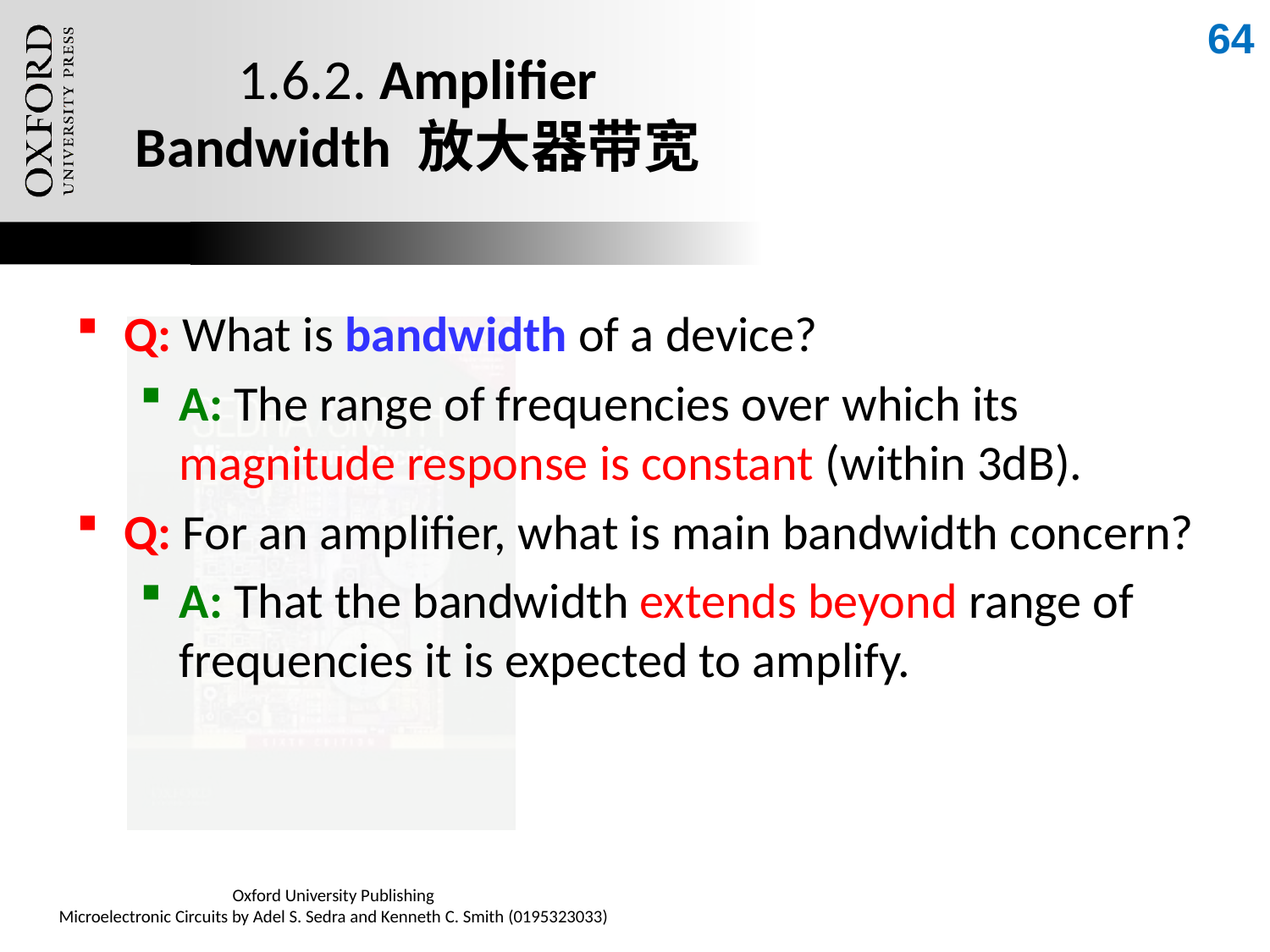

64
# 1.6.2. Amplifier Bandwidth 放大器带宽
Q: What is bandwidth of a device?
A: The range of frequencies over which its magnitude response is constant (within 3dB).
Q: For an amplifier, what is main bandwidth concern?
A: That the bandwidth extends beyond range of frequencies it is expected to amplify.

Oxford University Publishing
Microelectronic Circuits by Adel S. Sedra and Kenneth C. Smith (0195323033)